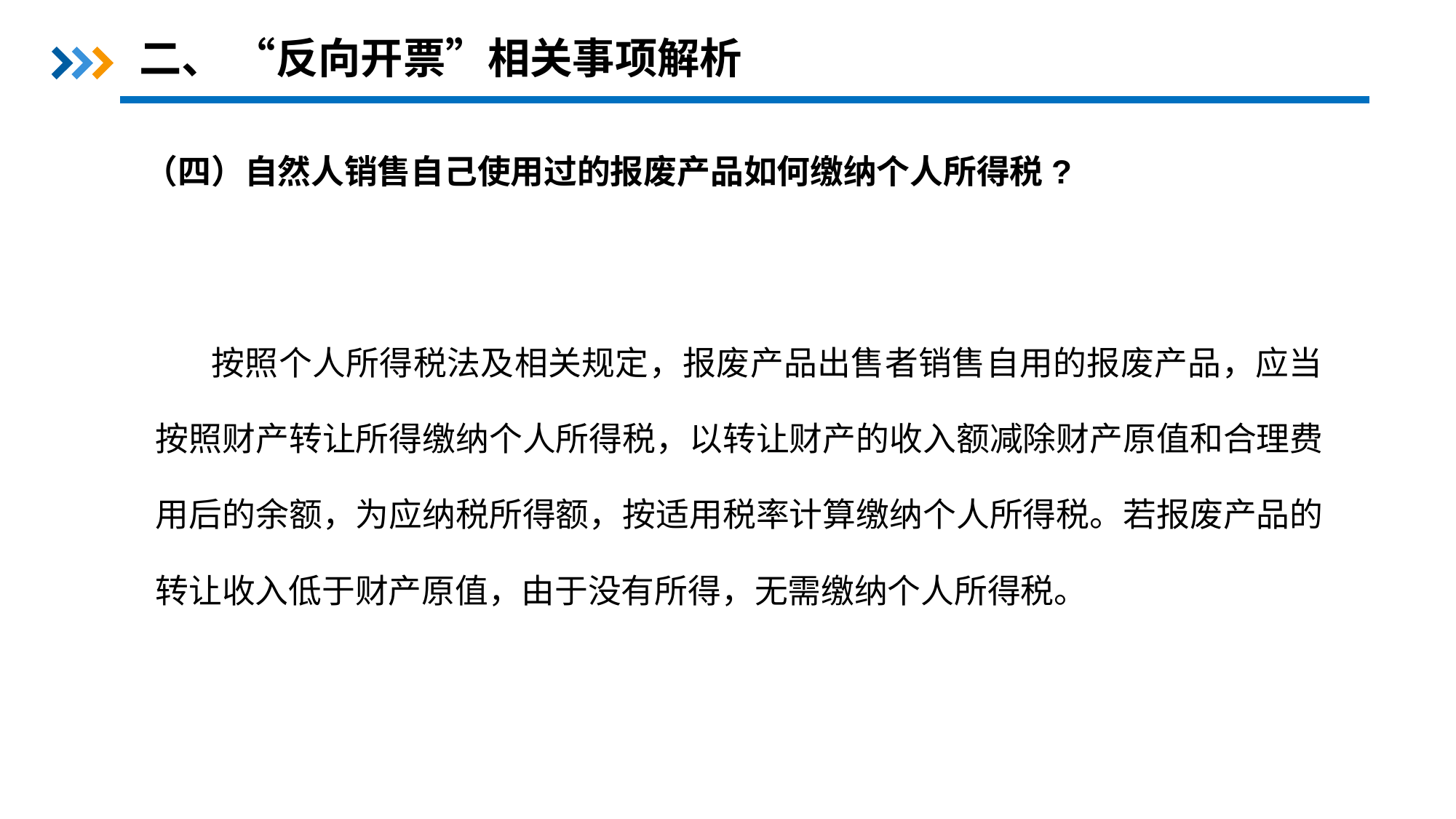

二、 “反向开票”相关事项解析

（四）自然人销售自己使用过的报废产品如何缴纳个人所得税?

      按照个人所得税法及相关规定，报废产品出售者销售自用的报废产品，应当按照财产转让所得缴纳个人所得税，以转让财产的收入额减除财产原值和合理费用后的余额，为应纳税所得额，按适用税率计算缴纳个人所得税。若报废产品的转让收入低于财产原值，由于没有所得，无需缴纳个人所得税。